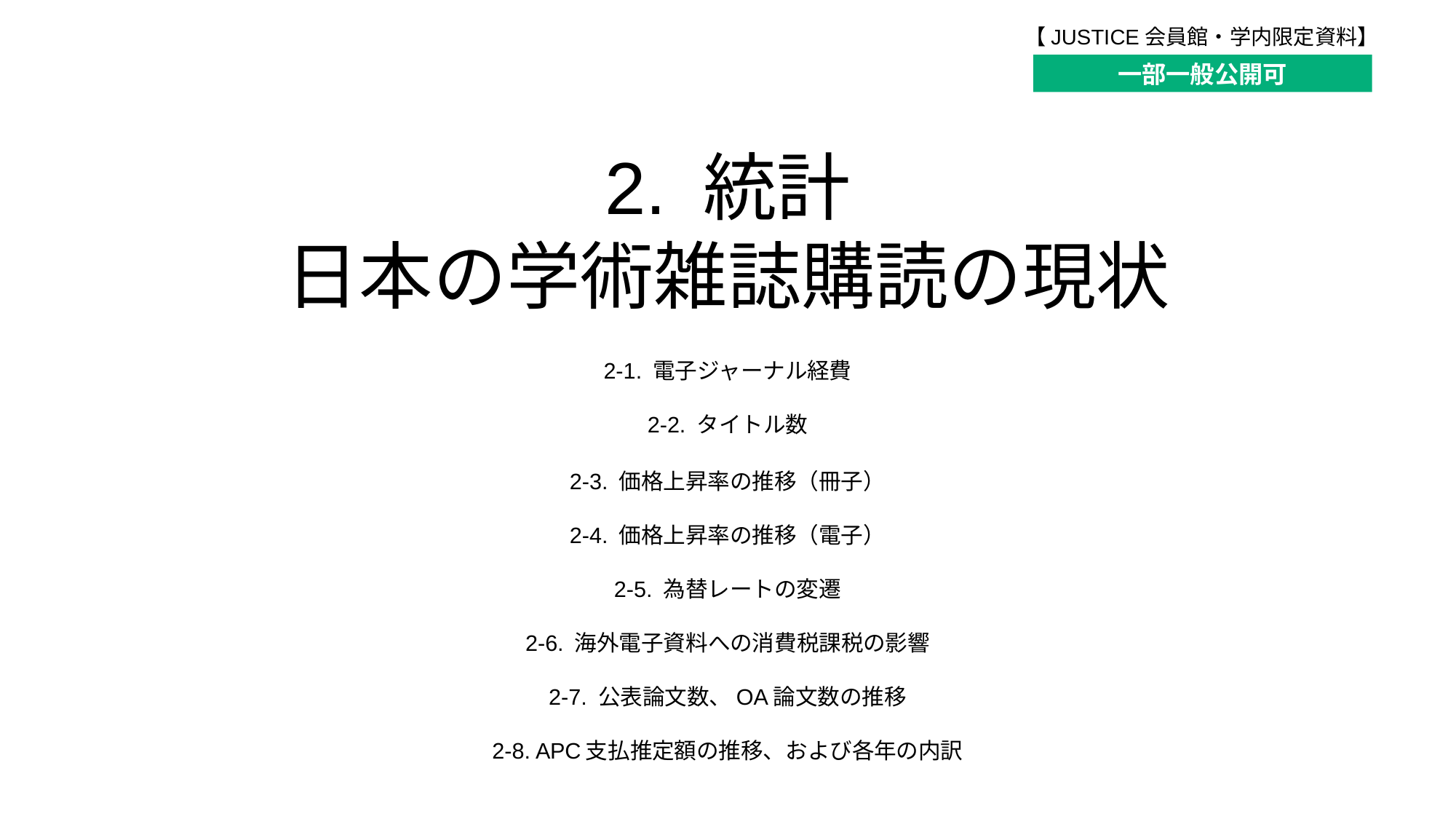

一部一般公開可
# 2. 統計 日本の学術雑誌購読の現状
2-1. 電子ジャーナル経費
2-2. タイトル数
2-3. 価格上昇率の推移（冊子）
2-4. 価格上昇率の推移（電子）
2-5. 為替レートの変遷
2-6. 海外電子資料への消費税課税の影響
2-7. 公表論文数、OA論文数の推移
2-8. APC支払推定額の推移、および各年の内訳